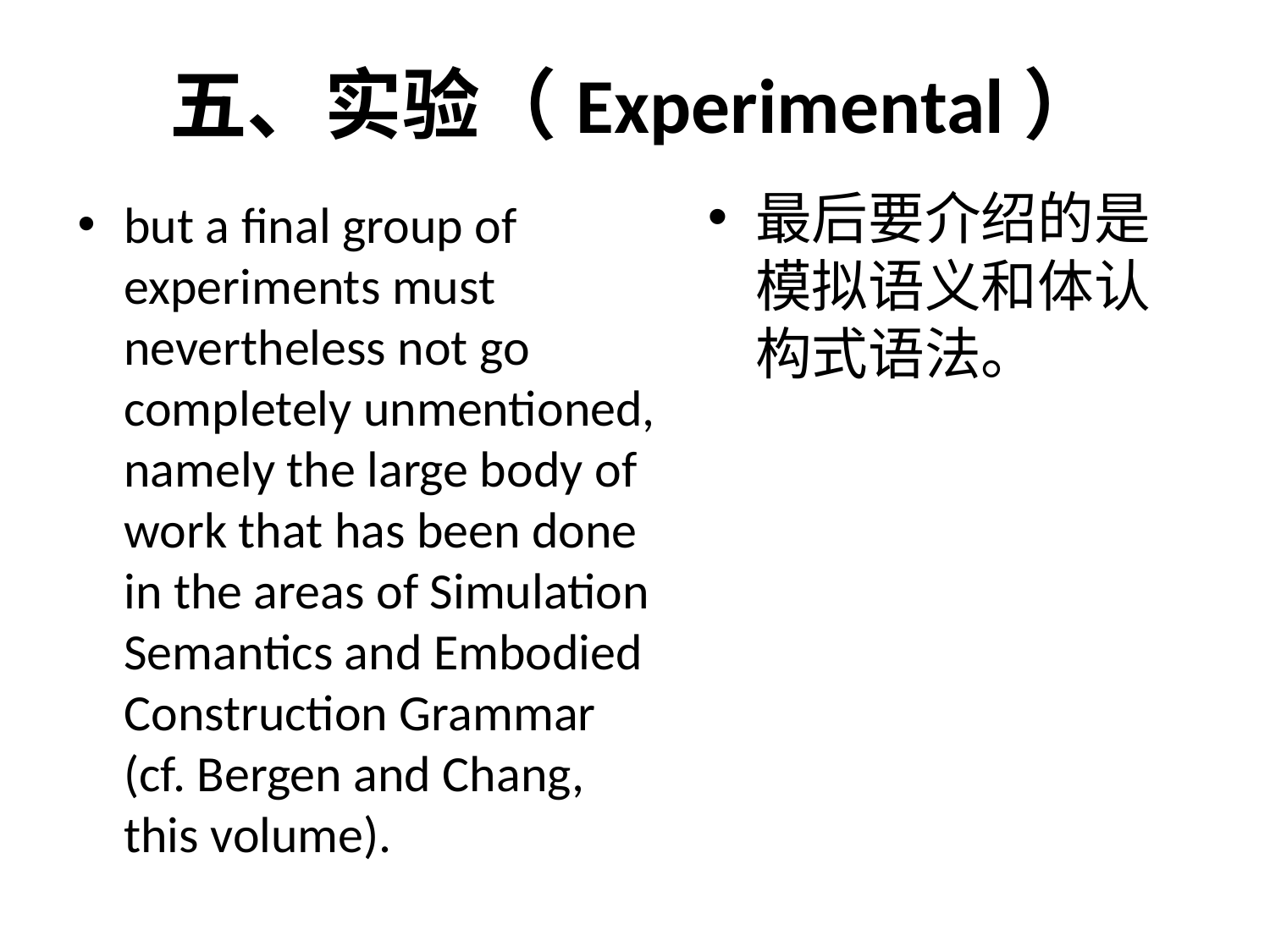

# 五、实验（Experimental）
最后要介绍的是模拟语义和体认构式语法。
but a final group of experiments must nevertheless not go completely unmentioned, namely the large body of work that has been done in the areas of Simulation Semantics and Embodied Construction Grammar (cf. Bergen and Chang, this volume).